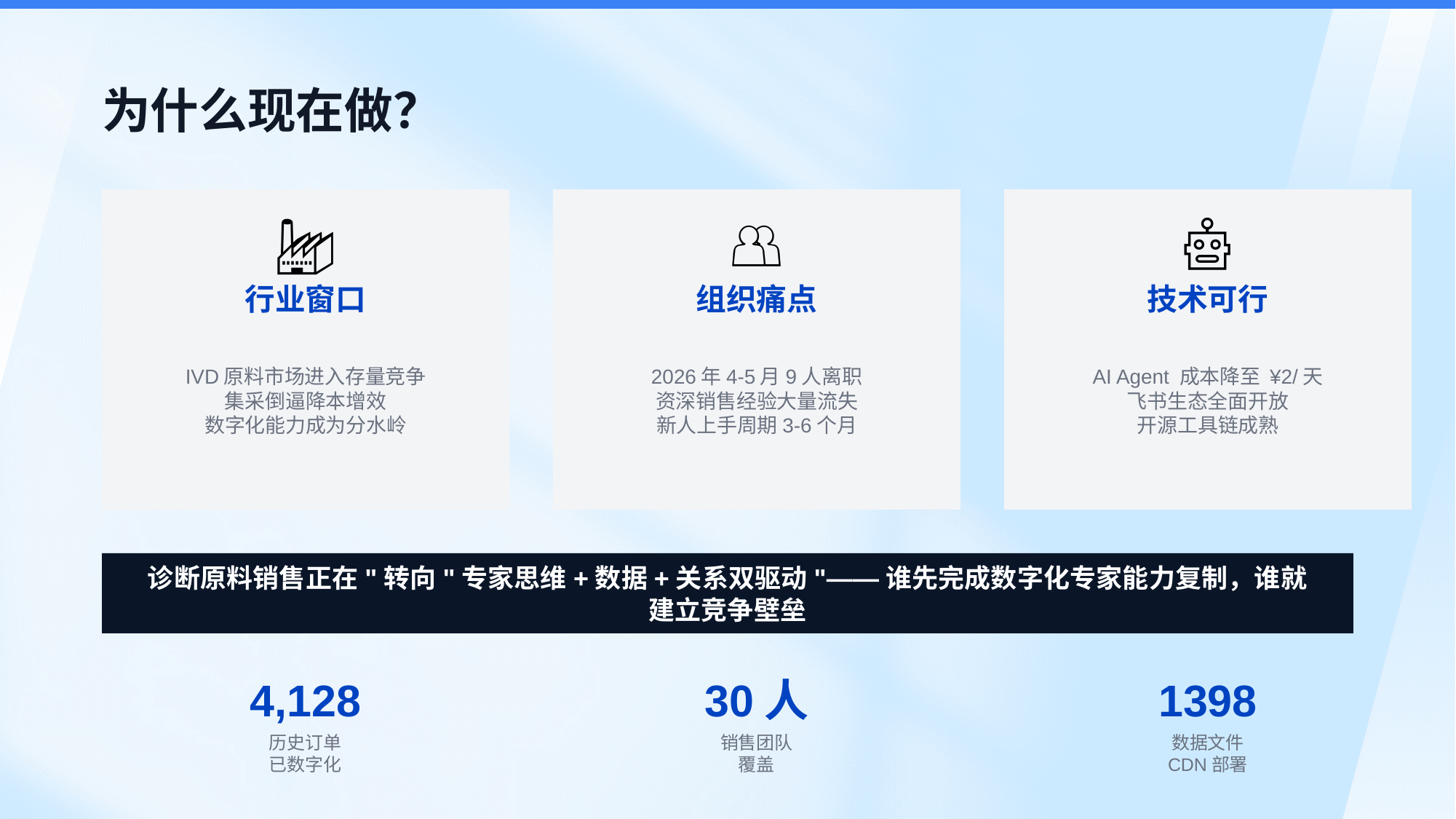

为什么现在做？

🏭
👥
🤖
行业窗口
组织痛点
技术可行
IVD原料市场进入存量竞争
集采倒逼降本增效
数字化能力成为分水岭
2026年4-5月9人离职
资深销售经验大量流失
新人上手周期3-6个月
AI Agent 成本降至 ¥2/天
飞书生态全面开放
开源工具链成熟

诊断原料销售正在"转向"专家思维+数据+关系双驱动"——谁先完成数字化专家能力复制，谁就建立竞争壁垒
4,128
30人
1398
历史订单
已数字化
销售团队
覆盖
数据文件
CDN部署